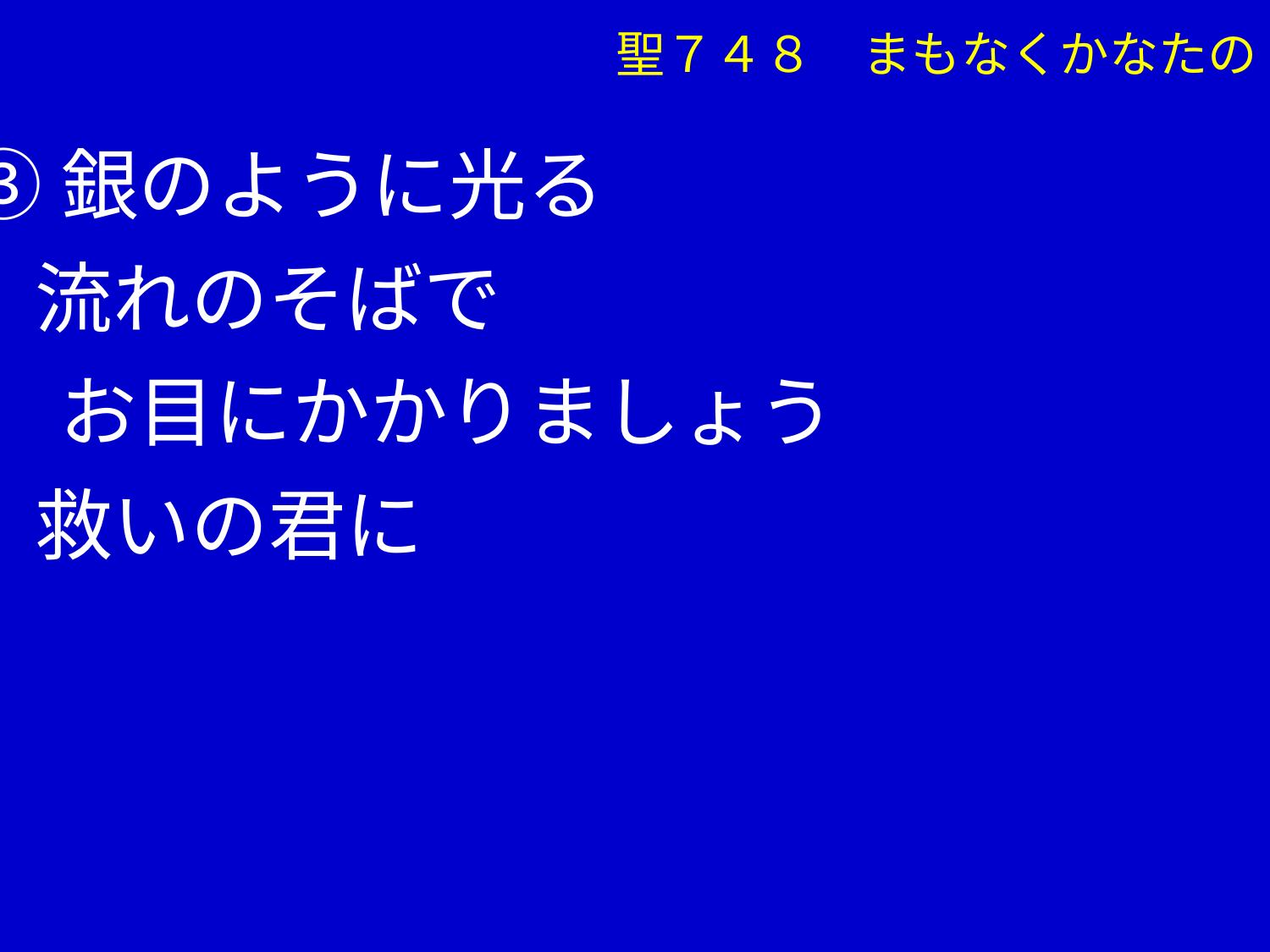

聖７４８　まもなくかなたの
③銀のように光る
   流れのそばで
　 お目にかかりましょう
   救いの君に